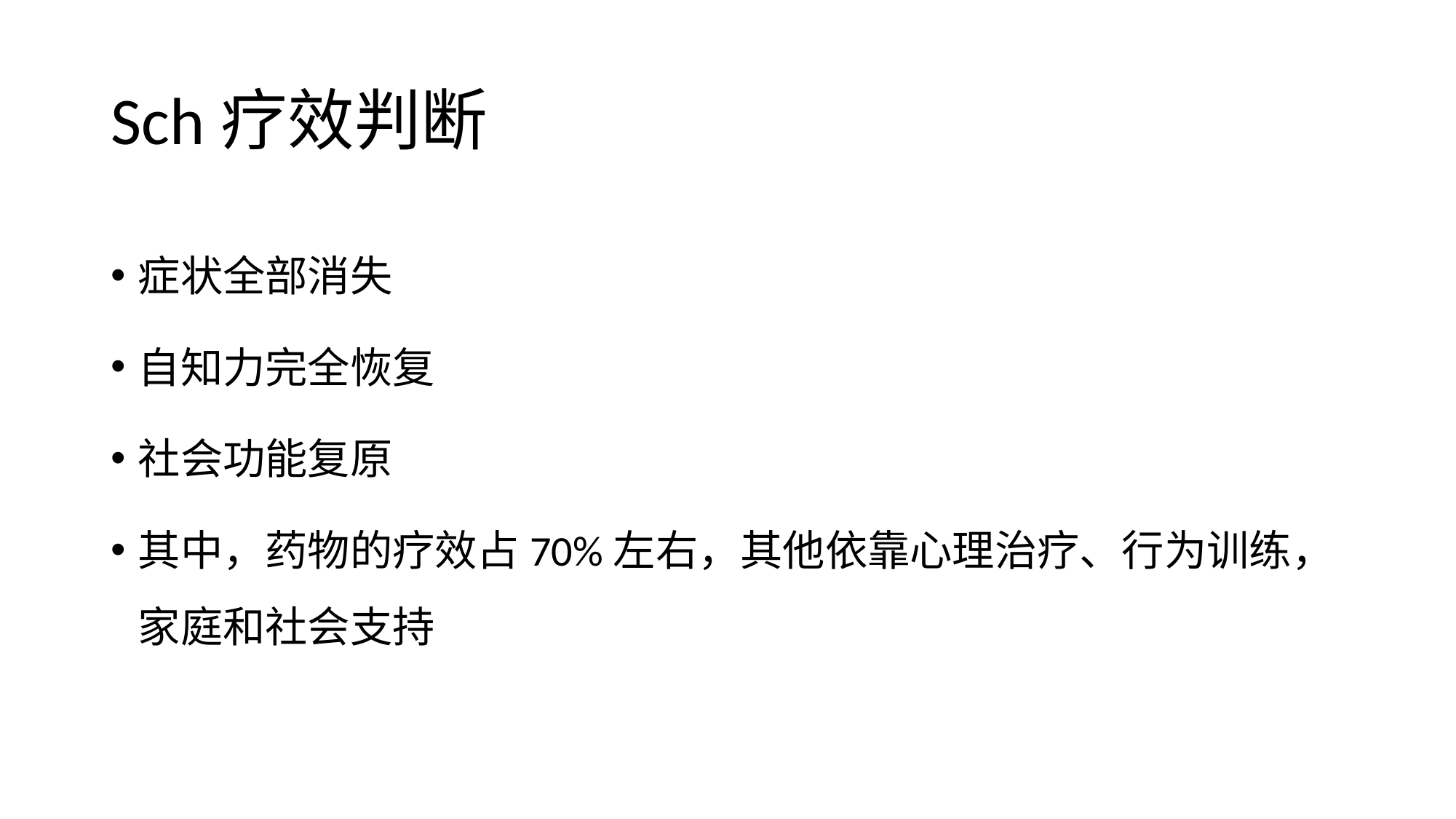

# Sch疗效判断
症状全部消失
自知力完全恢复
社会功能复原
其中，药物的疗效占70%左右，其他依靠心理治疗、行为训练，家庭和社会支持
29